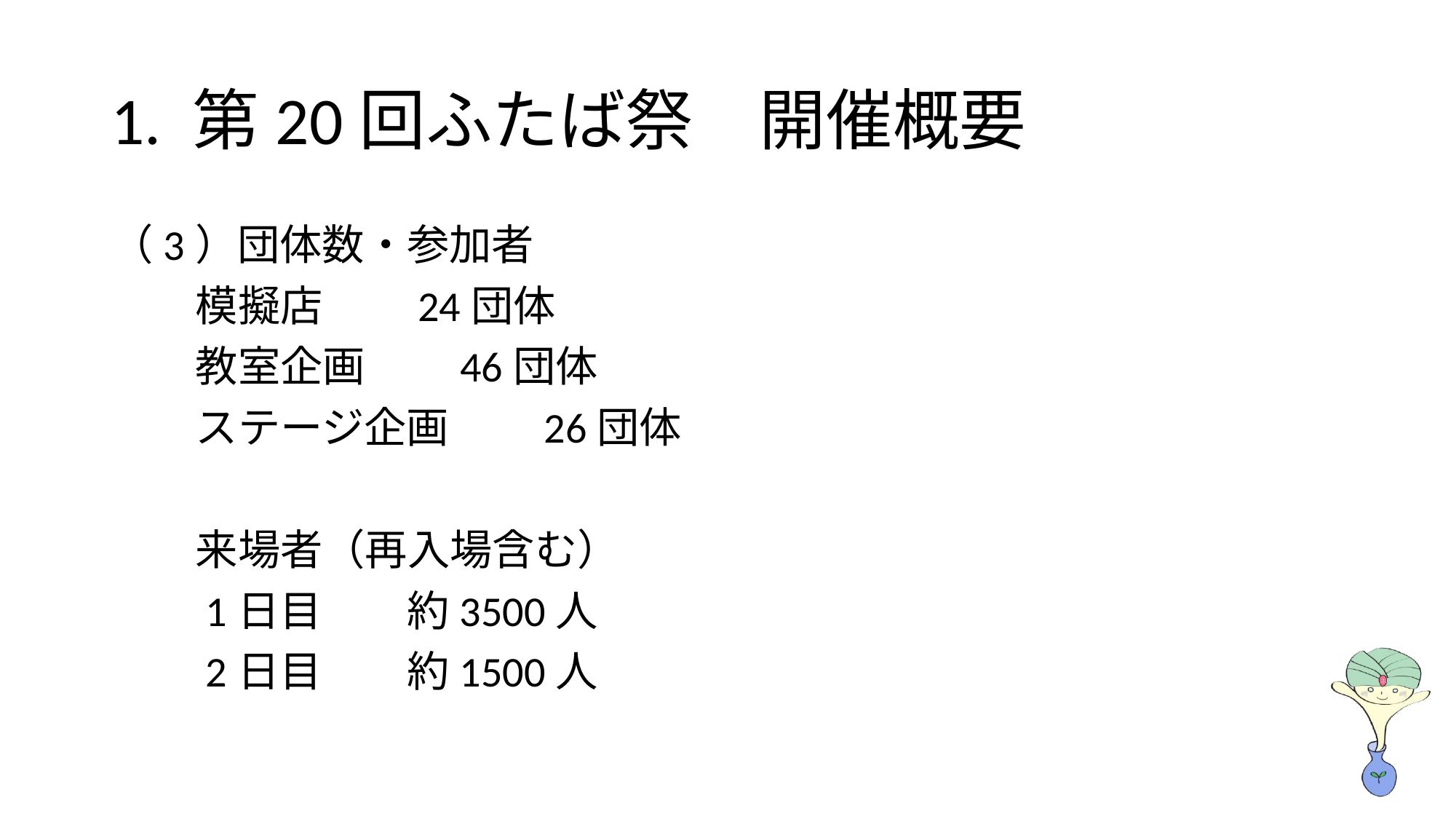

# 1. 第20回ふたば祭　開催概要
（3）団体数・参加者
　　模擬店　　24団体
　　教室企画　　46団体
　　ステージ企画　　26団体

　　来場者（再入場含む）
　　1日目　　約3500人
　　2日目　　約1500人